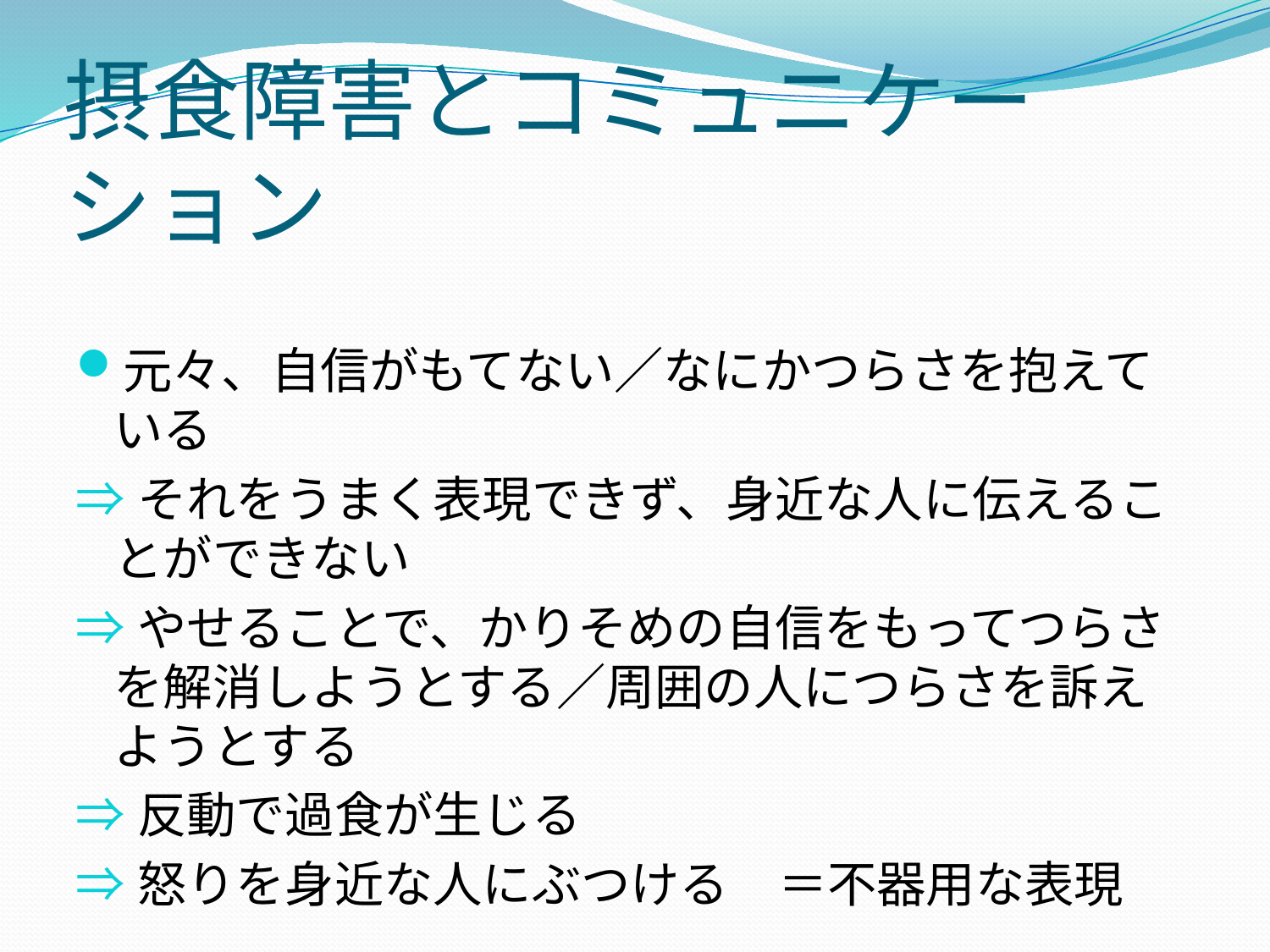

# 摂食障害とコミュニケーション

元々、自信がもてない／なにかつらさを抱えている
⇒それをうまく表現できず、身近な人に伝えることができない
⇒やせることで、かりそめの自信をもってつらさを解消しようとする／周囲の人につらさを訴えようとする
⇒反動で過食が生じる
⇒怒りを身近な人にぶつける　＝不器用な表現